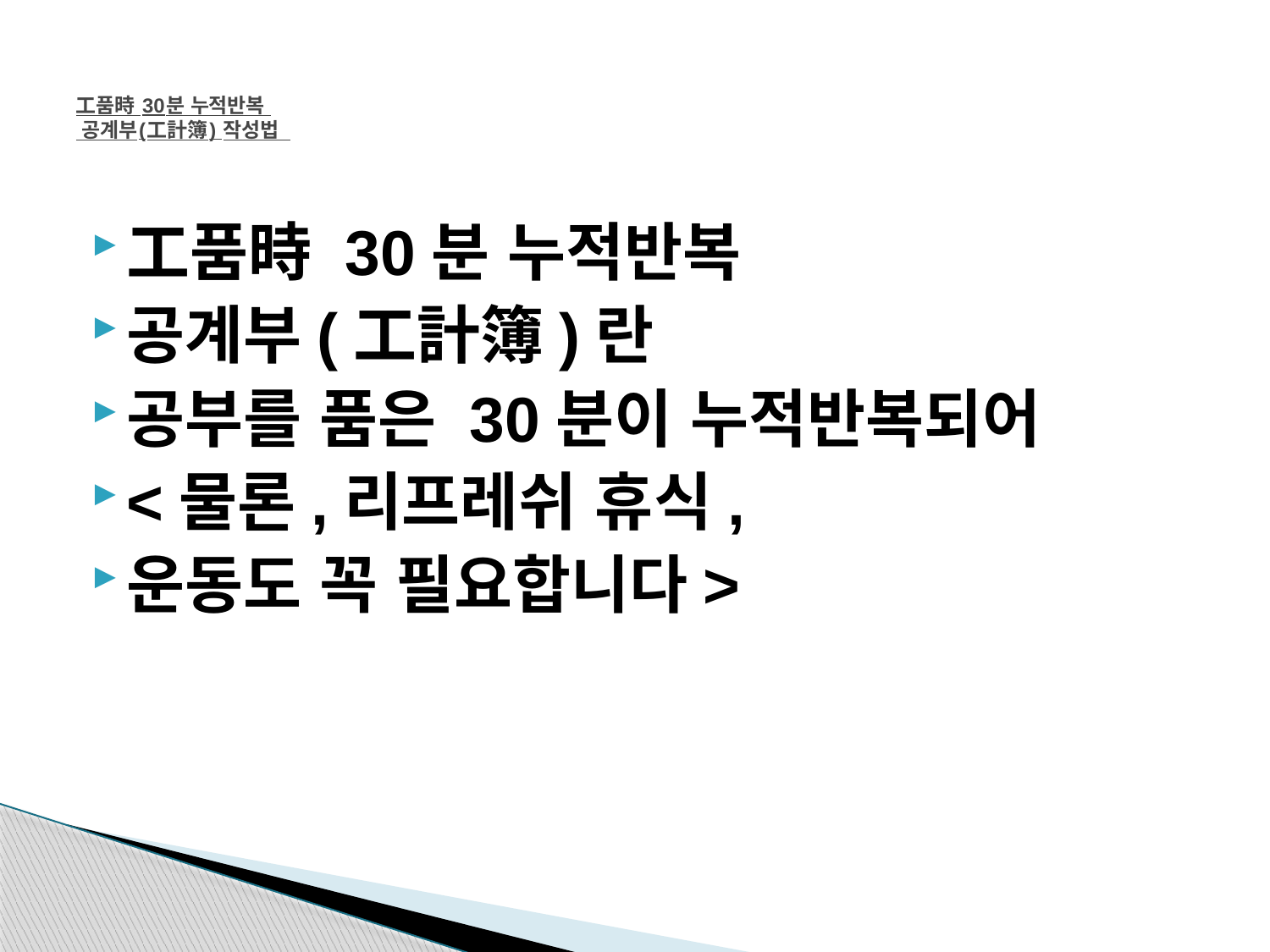

# 工품時 30분 누적반복 공계부(工計簿) 작성법
工품時 30분 누적반복
공계부(工計簿)란
공부를 품은 30분이 누적반복되어
<물론,리프레쉬 휴식,
운동도 꼭 필요합니다>